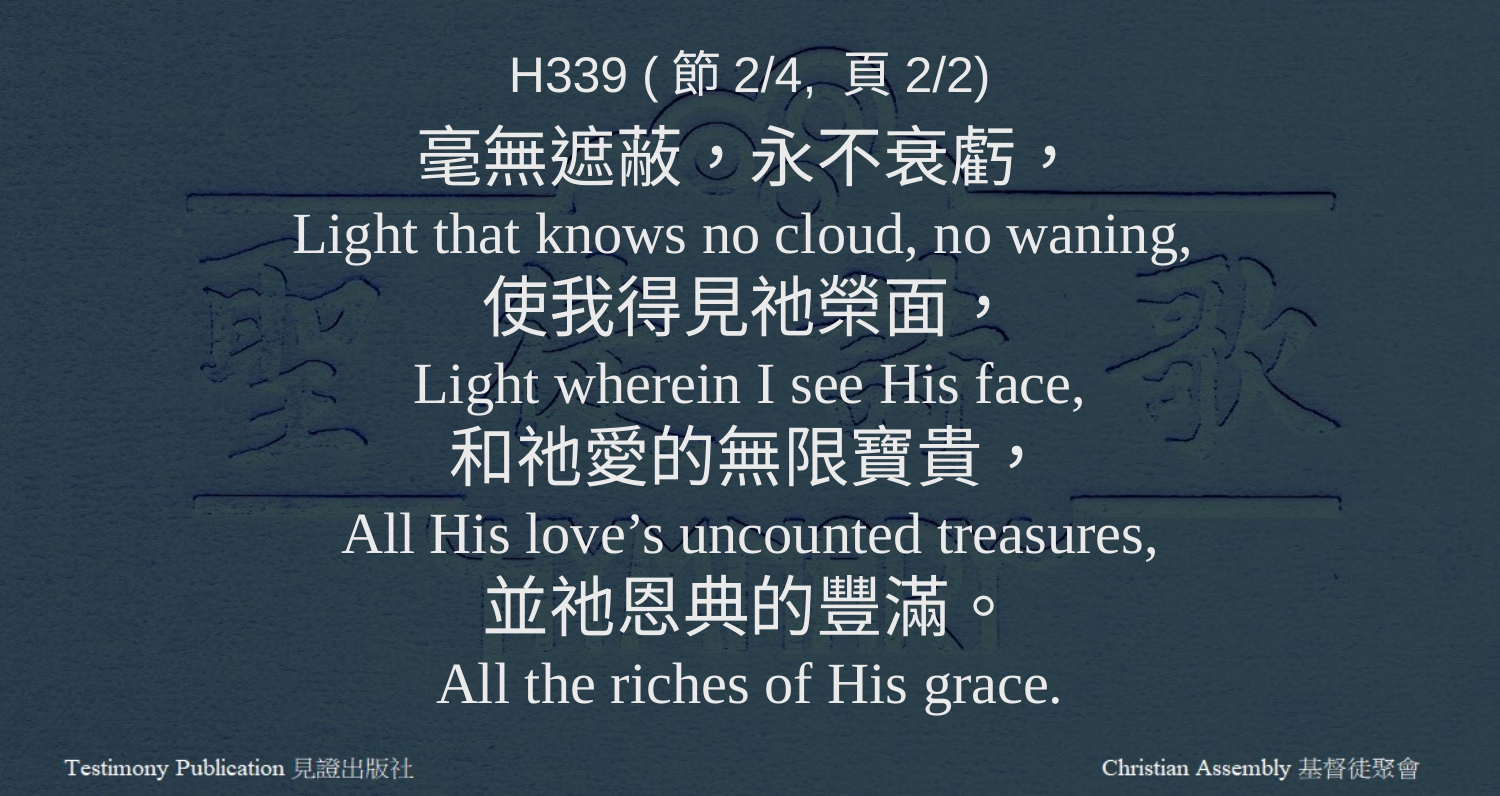

H339 (節2/4, 頁2/2)
毫無遮蔽，永不衰虧，
Light that knows no cloud, no waning,
使我得見祂榮面，
Light wherein I see His face,
和祂愛的無限寶貴，
All His love’s uncounted treasures,
並祂恩典的豐滿。
All the riches of His grace.